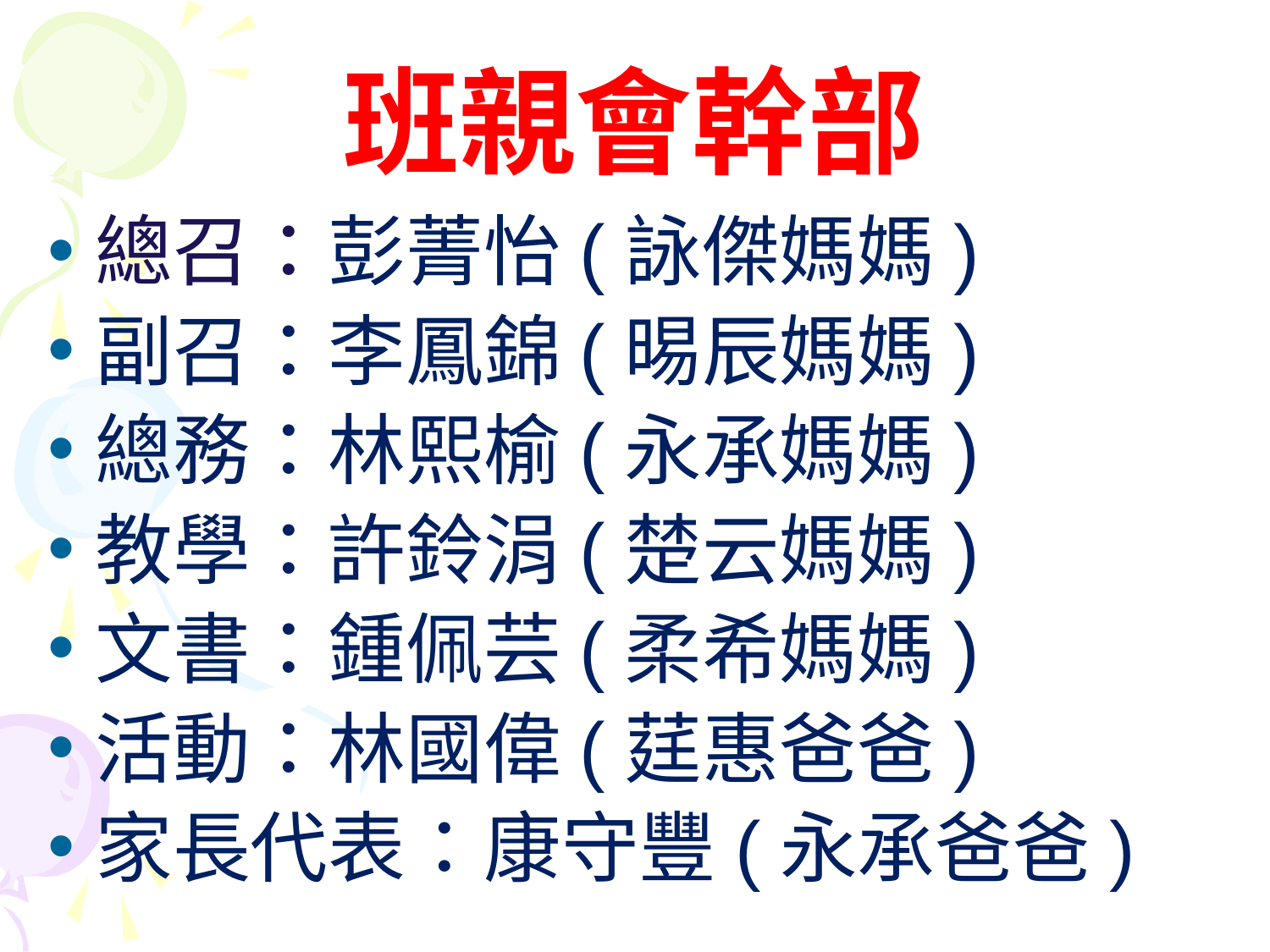

# 班親會幹部
總召：彭菁怡(詠傑媽媽)
副召：李鳳錦(晹辰媽媽)
總務：林熙榆(永承媽媽)
教學：許鈴涓(楚云媽媽)
文書：鍾佩芸(柔希媽媽)
活動：林國偉(莛惠爸爸)
家長代表：康守豐(永承爸爸)